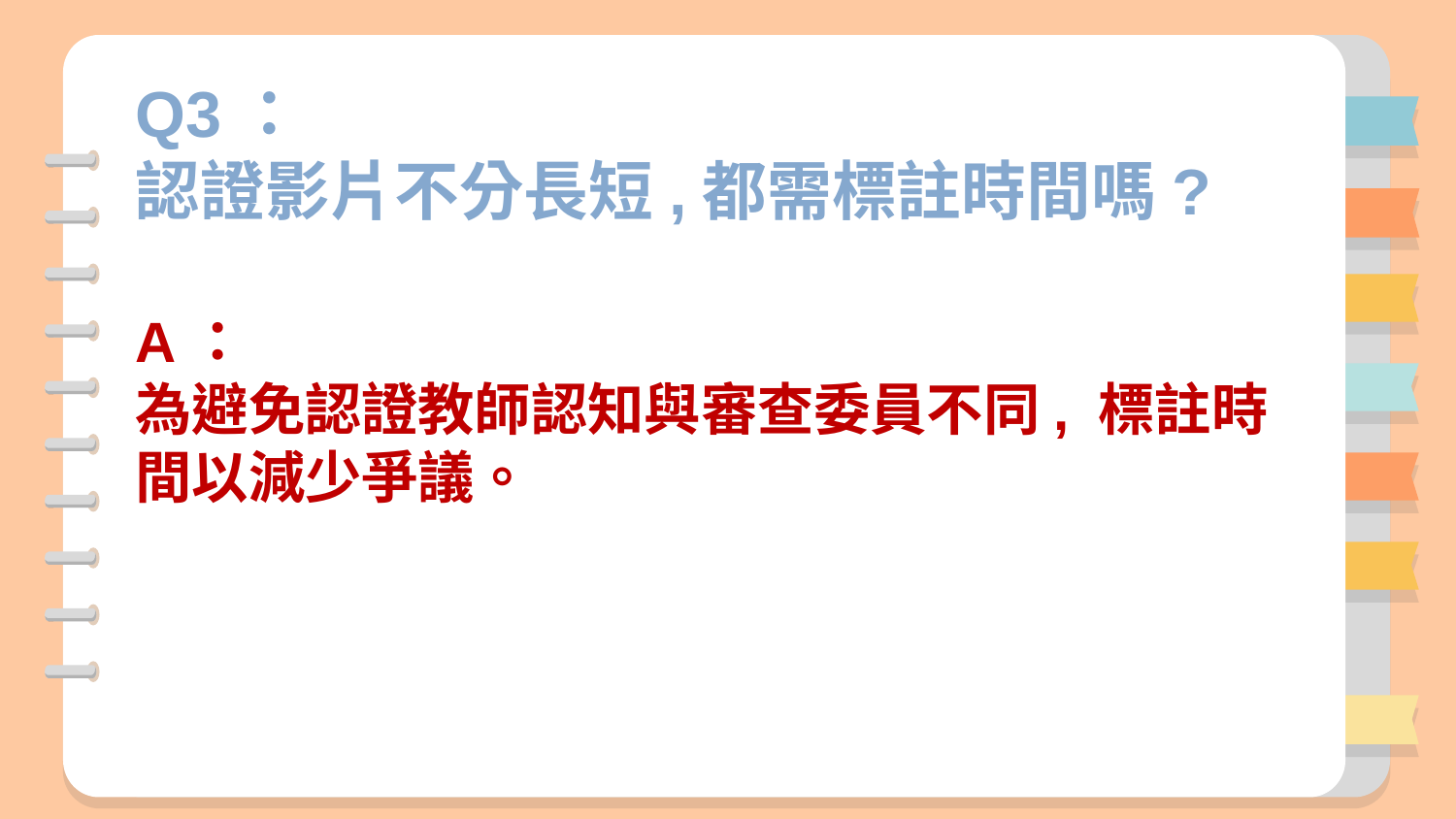

# Q3： 認證影片不分長短,都需標註時間嗎? A： 為避免認證教師認知與審查委員不同, 標註時間以減少爭議。